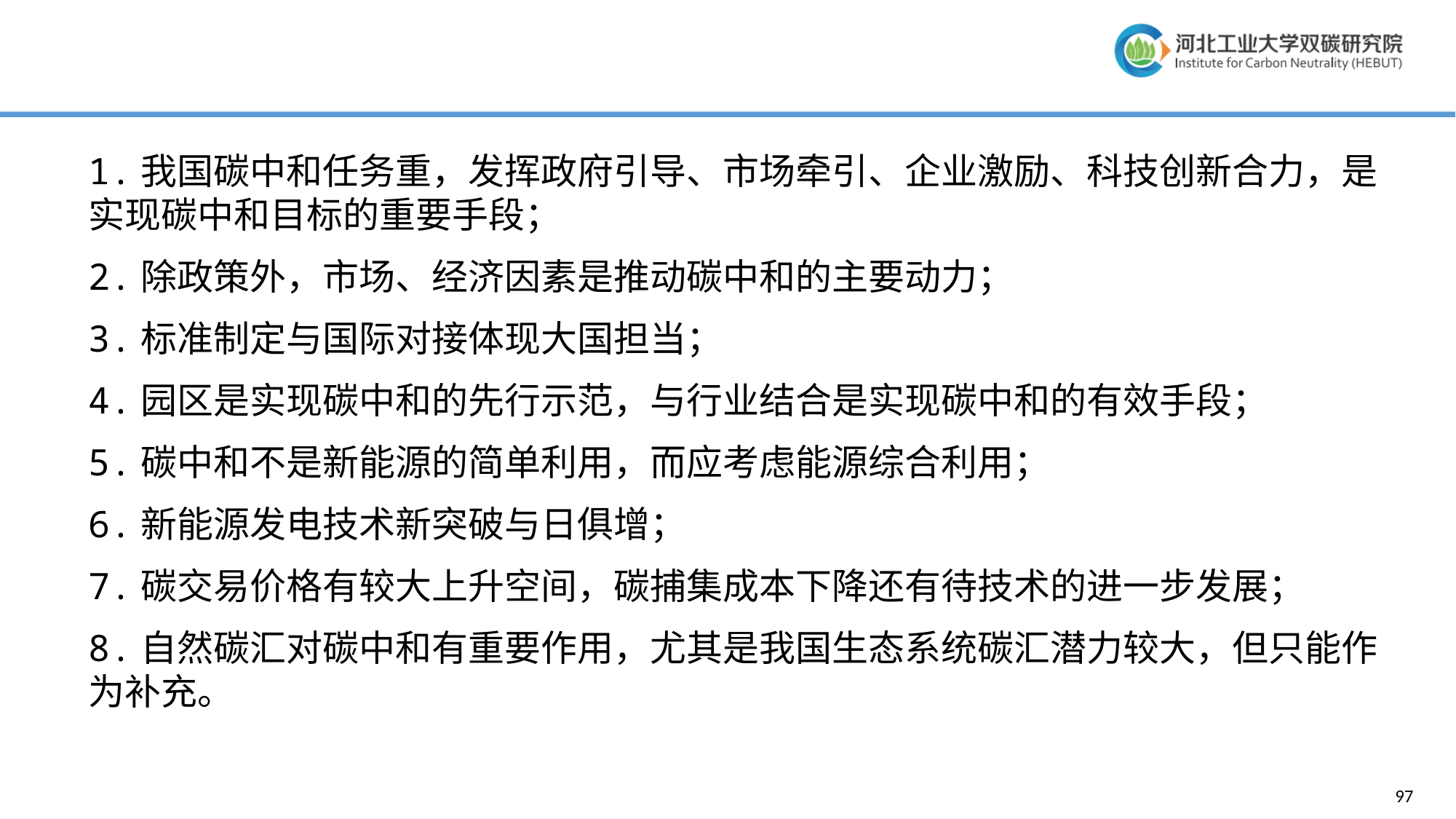

1.我国碳中和任务重，发挥政府引导、市场牵引、企业激励、科技创新合力，是实现碳中和目标的重要手段；
2.除政策外，市场、经济因素是推动碳中和的主要动力；
3.标准制定与国际对接体现大国担当；
4.园区是实现碳中和的先行示范，与行业结合是实现碳中和的有效手段；
5.碳中和不是新能源的简单利用，而应考虑能源综合利用；
6.新能源发电技术新突破与日俱增；
7.碳交易价格有较大上升空间，碳捕集成本下降还有待技术的进一步发展；
8.自然碳汇对碳中和有重要作用，尤其是我国生态系统碳汇潜力较大，但只能作为补充。
97